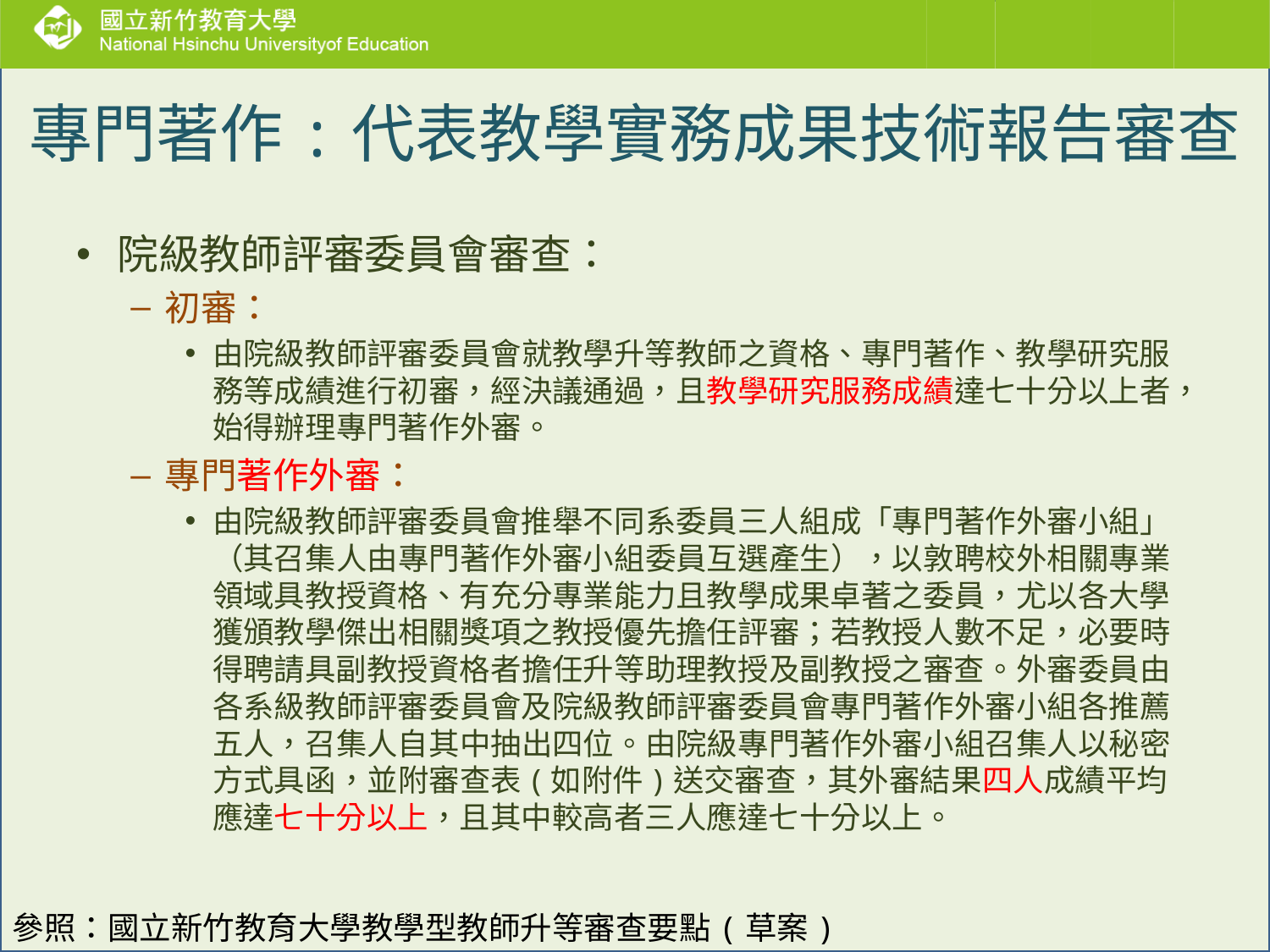

# 專門著作:代表教學實務成果技術報告審查
院級教師評審委員會審查：
初審：
由院級教師評審委員會就教學升等教師之資格、專門著作、教學研究服務等成績進行初審，經決議通過，且教學研究服務成績達七十分以上者，始得辦理專門著作外審。
專門著作外審：
由院級教師評審委員會推舉不同系委員三人組成「專門著作外審小組」（其召集人由專門著作外審小組委員互選產生），以敦聘校外相關專業領域具教授資格、有充分專業能力且教學成果卓著之委員，尤以各大學獲頒教學傑出相關獎項之教授優先擔任評審；若教授人數不足，必要時得聘請具副教授資格者擔任升等助理教授及副教授之審查。外審委員由各系級教師評審委員會及院級教師評審委員會專門著作外審小組各推薦五人，召集人自其中抽出四位。由院級專門著作外審小組召集人以秘密方式具函，並附審查表(如附件)送交審查，其外審結果四人成績平均應達七十分以上，且其中較高者三人應達七十分以上。

參照：國立新竹教育大學教學型教師升等審查要點(草案)